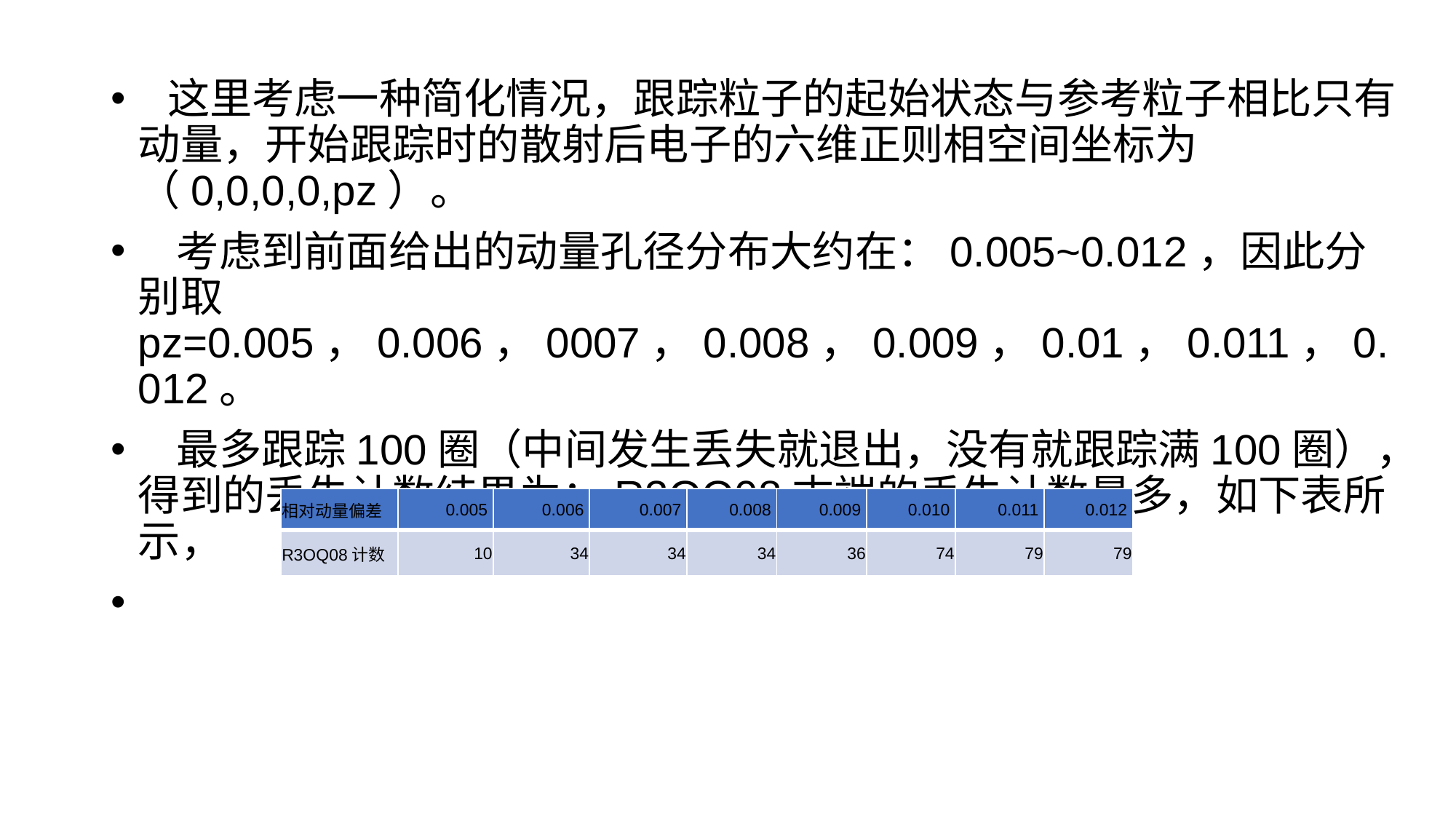

这里考虑一种简化情况，跟踪粒子的起始状态与参考粒子相比只有动量，开始跟踪时的散射后电子的六维正则相空间坐标为（0,0,0,0,pz）。
   考虑到前面给出的动量孔径分布大约在：0.005~0.012，因此分别取pz=0.005，0.006，0007，0.008，0.009，0.01，0.011，0.012。
   最多跟踪100圈（中间发生丢失就退出，没有就跟踪满100圈），得到的丢失计数结果为：R3OQ08末端的丢失计数最多，如下表所示，

| 相对动量偏差 | 0.005 | 0.006 | 0.007 | 0.008 | 0.009 | 0.010 | 0.011 | 0.012 |
| --- | --- | --- | --- | --- | --- | --- | --- | --- |
| R3OQ08计数 | 10 | 34 | 34 | 34 | 36 | 74 | 79 | 79 |